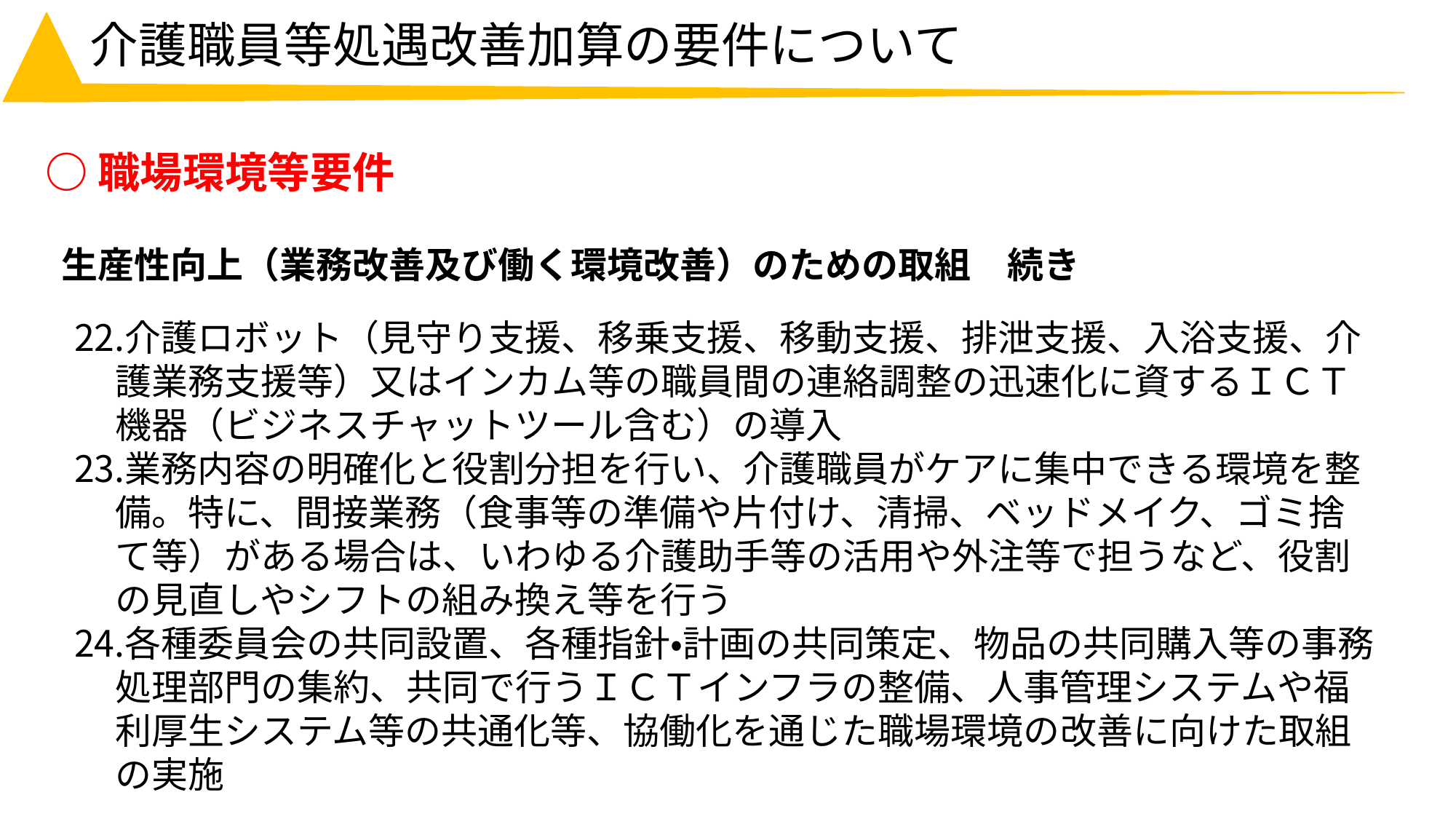

# 介護職員等処遇改善加算の要件について
○職場環境等要件
生産性向上（業務改善及び働く環境改善）のための取組　続き
介護ロボット（見守り支援、移乗支援、移動支援、排泄支援、入浴支援、介護業務支援等）又はインカム等の職員間の連絡調整の迅速化に資するＩＣＴ機器（ビジネスチャットツール含む）の導入
業務内容の明確化と役割分担を行い、介護職員がケアに集中できる環境を整備。特に、間接業務（食事等の準備や片付け、清掃、ベッドメイク、ゴミ捨て等）がある場合は、いわゆる介護助手等の活用や外注等で担うなど、役割の見直しやシフトの組み換え等を行う
各種委員会の共同設置、各種指針・計画の共同策定、物品の共同購入等の事務処理部門の集約、共同で行うＩＣＴインフラの整備、人事管理システムや福利厚生システム等の共通化等、協働化を通じた職場環境の改善に向けた取組の実施